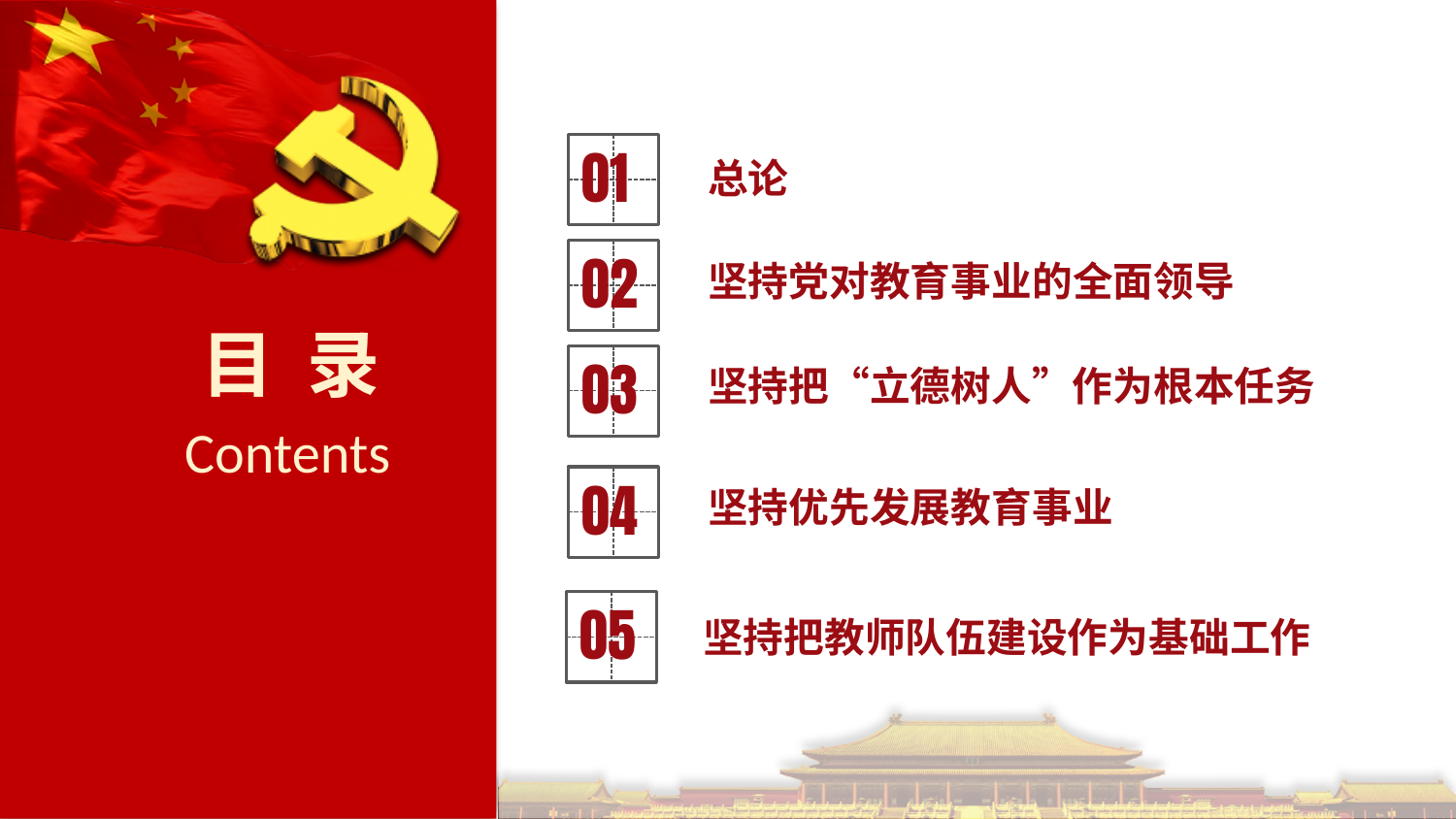

01
总论

02
坚持党对教育事业的全面领导

03
坚持把“立德树人”作为根本任务

04
坚持优先发展教育事业

05
坚持把教师队伍建设作为基础工作